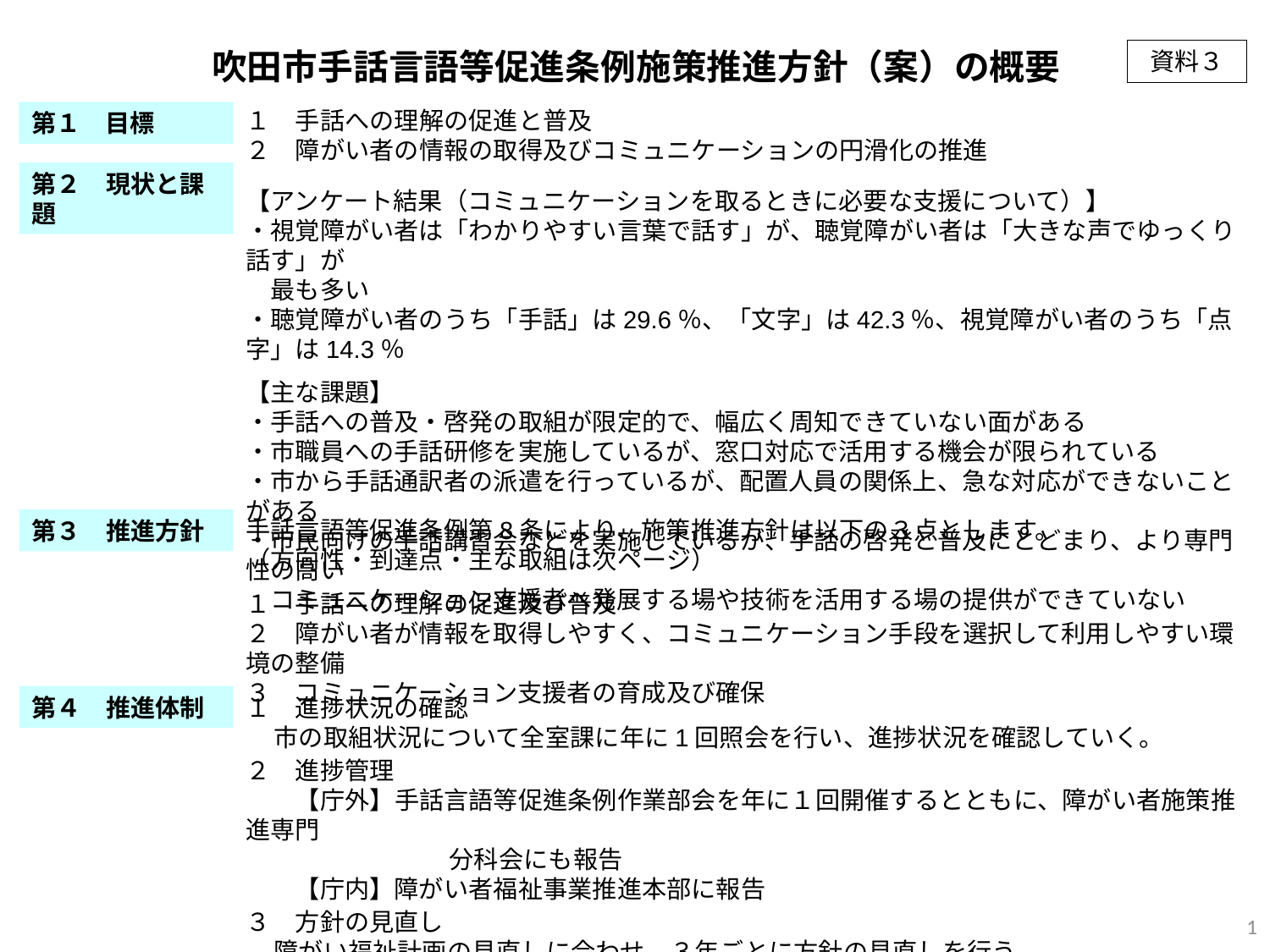

吹田市手話言語等促進条例施策推進方針（案）の概要
資料３
１　手話への理解の促進と普及
２　障がい者の情報の取得及びコミュニケーションの円滑化の推進
第１　目標
第２　現状と課題
【アンケート結果（コミュニケーションを取るときに必要な支援について）】
・視覚障がい者は「わかりやすい言葉で話す」が、聴覚障がい者は「大きな声でゆっくり話す」が
　最も多い
・聴覚障がい者のうち「手話」は29.6％、「文字」は42.3％、視覚障がい者のうち「点字」は14.3％

【主な課題】
・手話への普及・啓発の取組が限定的で、幅広く周知できていない面がある
・市職員への手話研修を実施しているが、窓口対応で活用する機会が限られている
・市から手話通訳者の派遣を行っているが、配置人員の関係上、急な対応ができないことがある
・市民向けの手話講習会などを実施しているが、手話の啓発と普及にとどまり、より専門性の高い
　コミュニケーション支援者へ発展する場や技術を活用する場の提供ができていない
第３　推進方針
手話言語等促進条例第8条により、施策推進方針は以下の３点とします。
（方向性・到達点・主な取組は次ページ）

１　手話への理解の促進及び普及
２　障がい者が情報を取得しやすく、コミュニケーション手段を選択して利用しやすい環境の整備
３　コミュニケーション支援者の育成及び確保
第４　推進体制
１　進捗状況の確認
    市の取組状況について全室課に年に1回照会を行い、進捗状況を確認していく。

２　進捗管理
　　【庁外】手話言語等促進条例作業部会を年に１回開催するとともに、障がい者施策推進専門
　　　　　　　　 分科会にも報告
　　【庁内】障がい者福祉事業推進本部に報告

３　方針の見直し
    障がい福祉計画の見直しに合わせ、３年ごとに方針の見直しを行う。
1